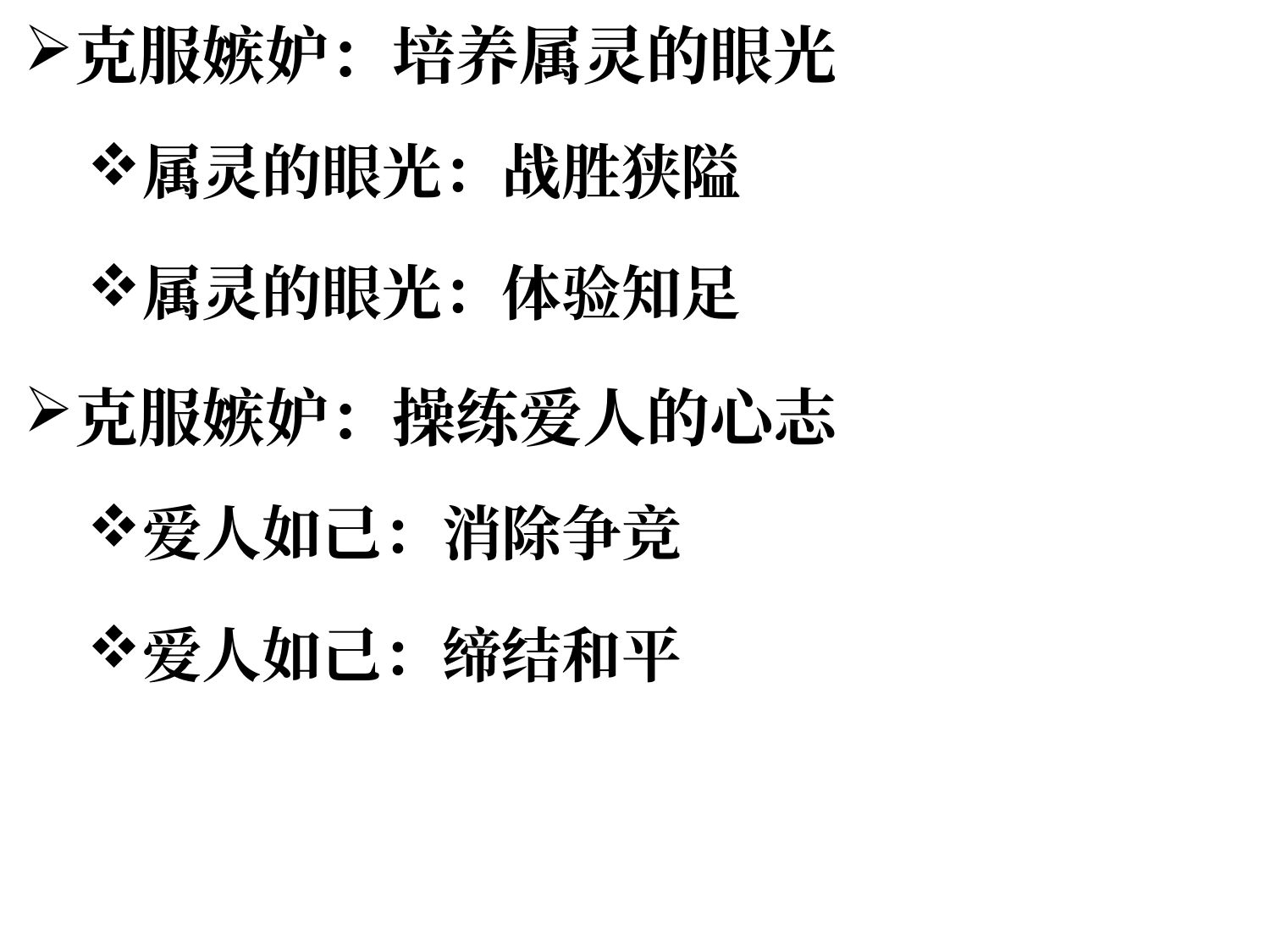

克服嫉妒：培养属灵的眼光

属灵的眼光：战胜狭隘

属灵的眼光：体验知足

克服嫉妒：操练爱人的心志

爱人如己：消除争竞

爱人如己：缔结和平